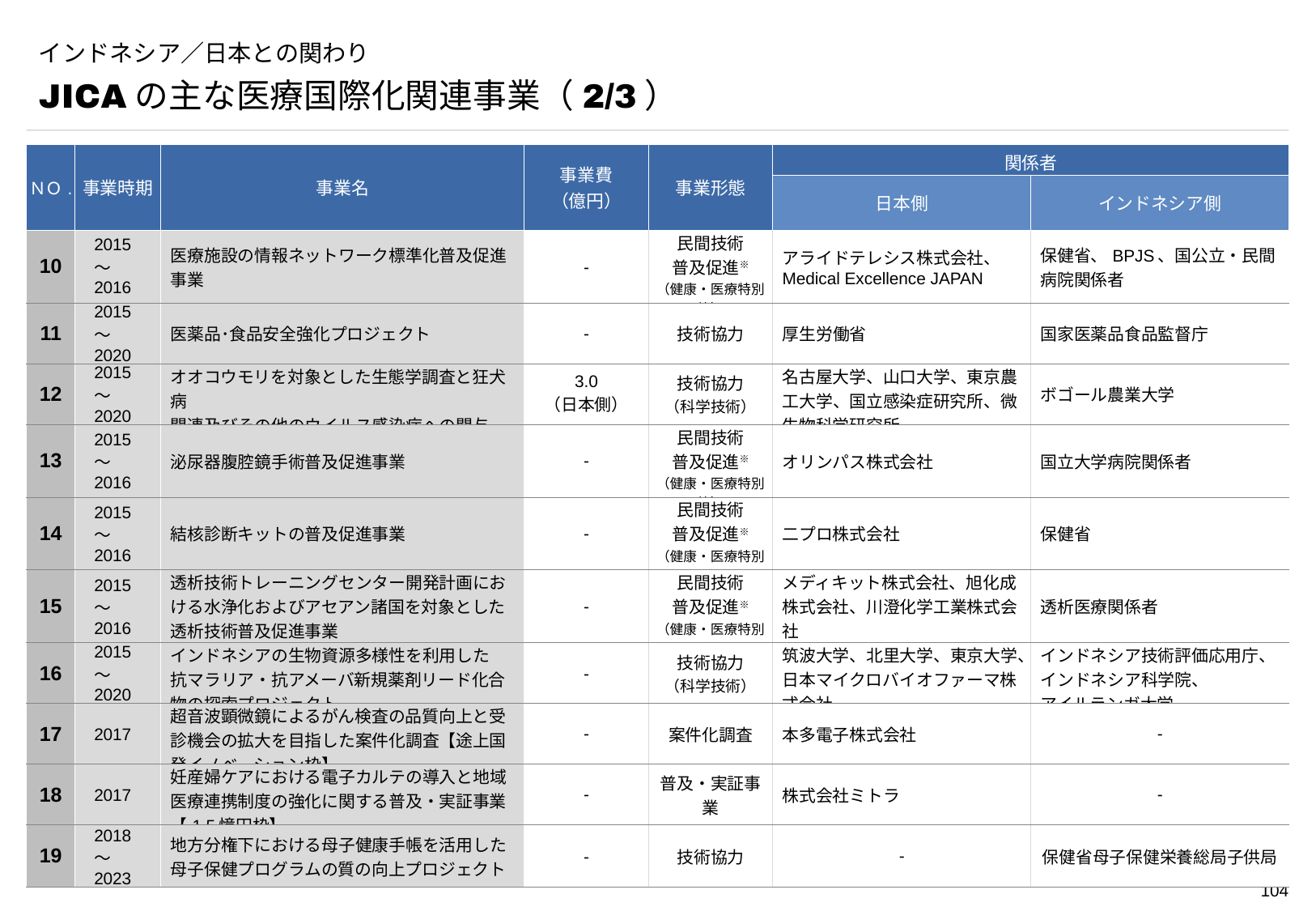

# インドネシア／日本との関わり
JICAの主な医療国際化関連事業（2/3）
| ＮＯ. | 事業時期 | 事業名 | 事業費 （億円） | 事業形態 | 関係者 |  |
| --- | --- | --- | --- | --- | --- | --- |
|  |  |  |  |  | 日本側 | インドネシア側 |
| 10 | 2015～2016 | 医療施設の情報ネットワーク標準化普及促進事業 | - | 民間技術 普及促進※ （健康・医療特別枠） | アライドテレシス株式会社、 Medical Excellence JAPAN | 保健省、BPJS、国公立・民間病院関係者 |
| 11 | 2015～2020 | 医薬品･食品安全強化プロジェクト | - | 技術協力 | 厚生労働省 | 国家医薬品食品監督庁 |
| 12 | 2015～2020 | オオコウモリを対象とした生態学調査と狂犬病 関連及びその他のウイルス感染症への関与 | 3.0 （日本側） | 技術協力 （科学技術） | 名古屋大学、山口大学、東京農工大学、国立感染症研究所、微生物科学研究所 | ボゴール農業大学 |
| 13 | 2015～2016 | 泌尿器腹腔鏡手術普及促進事業 | - | 民間技術 普及促進※ （健康・医療特別枠） | オリンパス株式会社 | 国立大学病院関係者 |
| 14 | 2015～2016 | 結核診断キットの普及促進事業 | - | 民間技術 普及促進※ （健康・医療特別枠） | 二プロ株式会社 | 保健省 |
| 15 | 2015～2016 | 透析技術トレーニングセンター開発計画における水浄化およびアセアン諸国を対象とした透析技術普及促進事業 | - | 民間技術 普及促進※ （健康・医療特別枠） | メディキット株式会社、旭化成株式会社、川澄化学工業株式会社 | 透析医療関係者 |
| 16 | 2015～2020 | インドネシアの生物資源多様性を利用した 抗マラリア・抗アメーバ新規薬剤リード化合物の探索プロジェクト | - | 技術協力 （科学技術） | 筑波大学、北里大学、東京大学、日本マイクロバイオファーマ株式会社 | インドネシア技術評価応用庁、 インドネシア科学院、 アイルランガ大学 |
| 17 | 2017 | 超音波顕微鏡によるがん検査の品質向上と受診機会の拡大を目指した案件化調査【途上国発イノベーション枠】 | - | 案件化調査 | 本多電子株式会社 | - |
| 18 | 2017 | 妊産婦ケアにおける電子カルテの導入と地域医療連携制度の強化に関する普及・実証事業【1.5憶円枠】 | - | 普及・実証事業 | 株式会社ミトラ | - |
| 19 | 2018～2023 | 地方分権下における母子健康手帳を活用した母子保健プログラムの質の向上プロジェクト | - | 技術協力 | - | 保健省母子保健栄養総局子供局 |
※	開発途上国の政府関係者を主な対象に、日本での研修や現地でのセミナー、実証活動等を通じ、日本の民間企業等が持つ優れた製品・技術・システムの理解を促す事業。
1件当たりの上限額は2,000万円（健康・医療特別枠のみ5,000万円）
（出所） JICA ホームページ